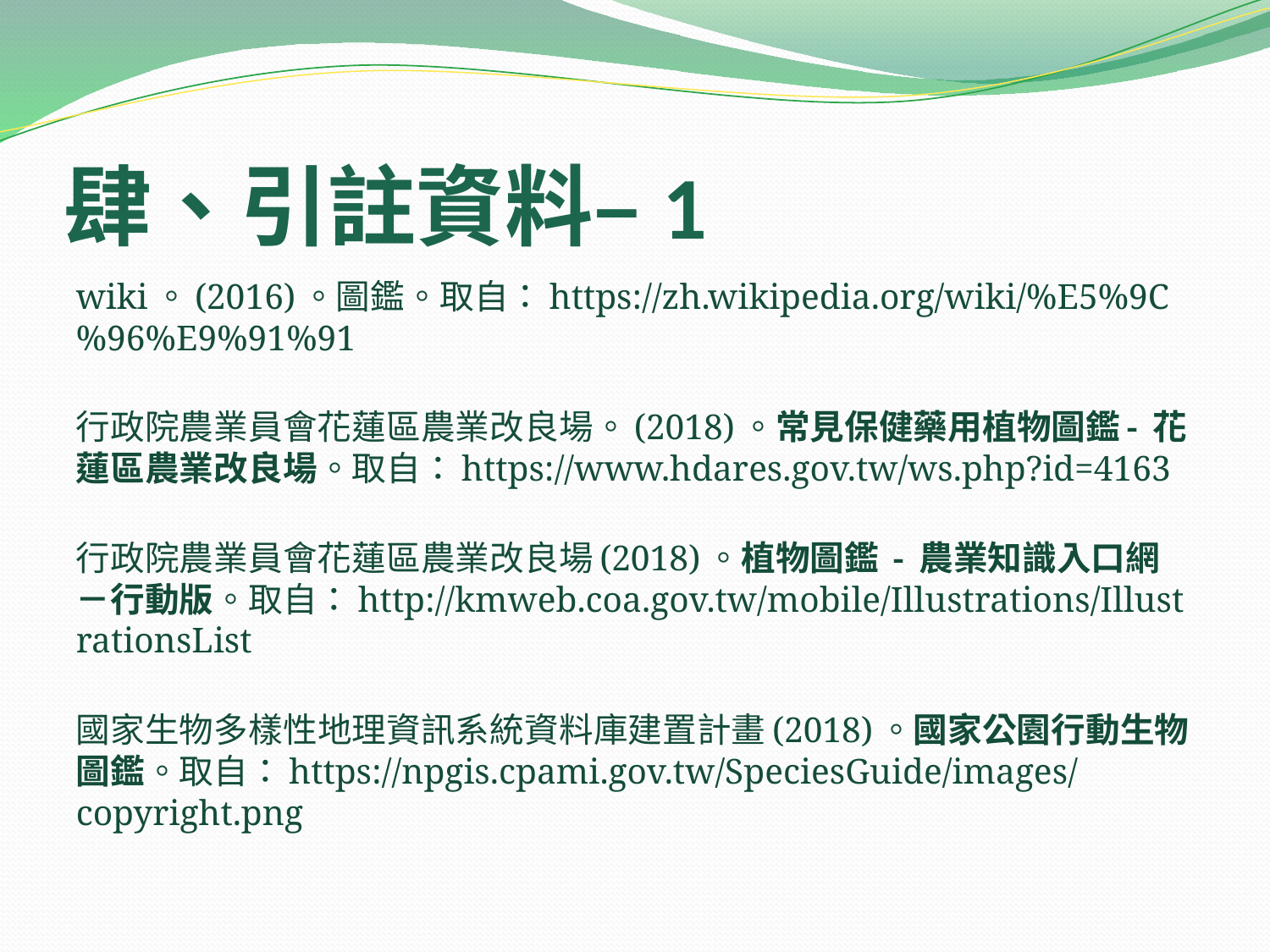

# 肆、引註資料–1
wiki。(2016)。圖鑑。取自：https://zh.wikipedia.org/wiki/%E5%9C%96%E9%91%91
行政院農業員會花蓮區農業改良場。(2018)。常見保健藥用植物圖鑑- 花蓮區農業改良場。取自：https://www.hdares.gov.tw/ws.php?id=4163
行政院農業員會花蓮區農業改良場(2018)。植物圖鑑 - 農業知識入口網－行動版。取自：http://kmweb.coa.gov.tw/mobile/Illustrations/IllustrationsList
國家生物多樣性地理資訊系統資料庫建置計畫(2018)。國家公園行動生物圖鑑。取自：https://npgis.cpami.gov.tw/SpeciesGuide/images/copyright.png